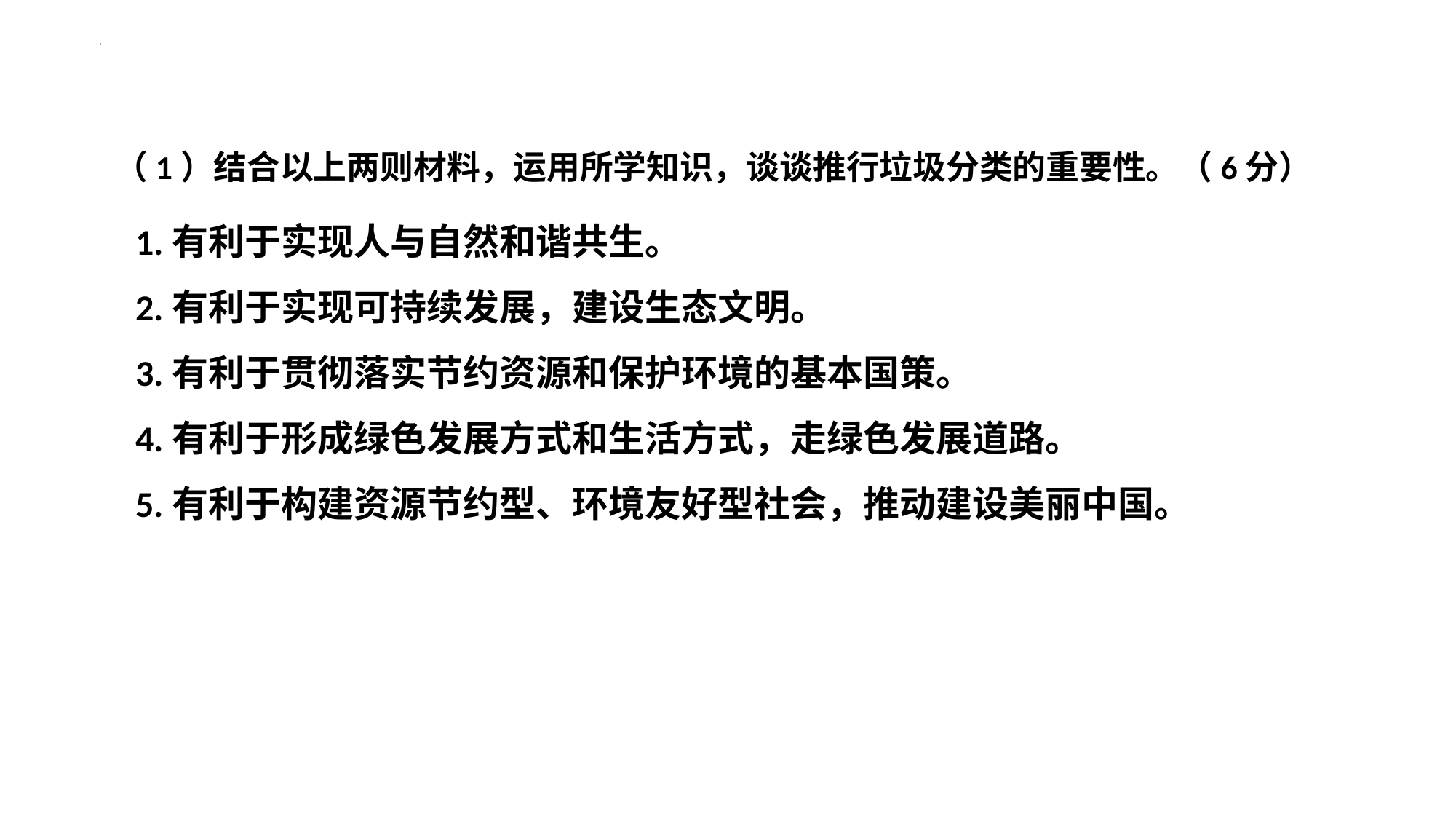

（1）结合以上两则材料，运用所学知识，谈谈推行垃圾分类的重要性。（6分）
1.有利于实现人与自然和谐共生。
2.有利于实现可持续发展，建设生态文明。
3.有利于贯彻落实节约资源和保护环境的基本国策。
4.有利于形成绿色发展方式和生活方式，走绿色发展道路。
5.有利于构建资源节约型、环境友好型社会，推动建设美丽中国。